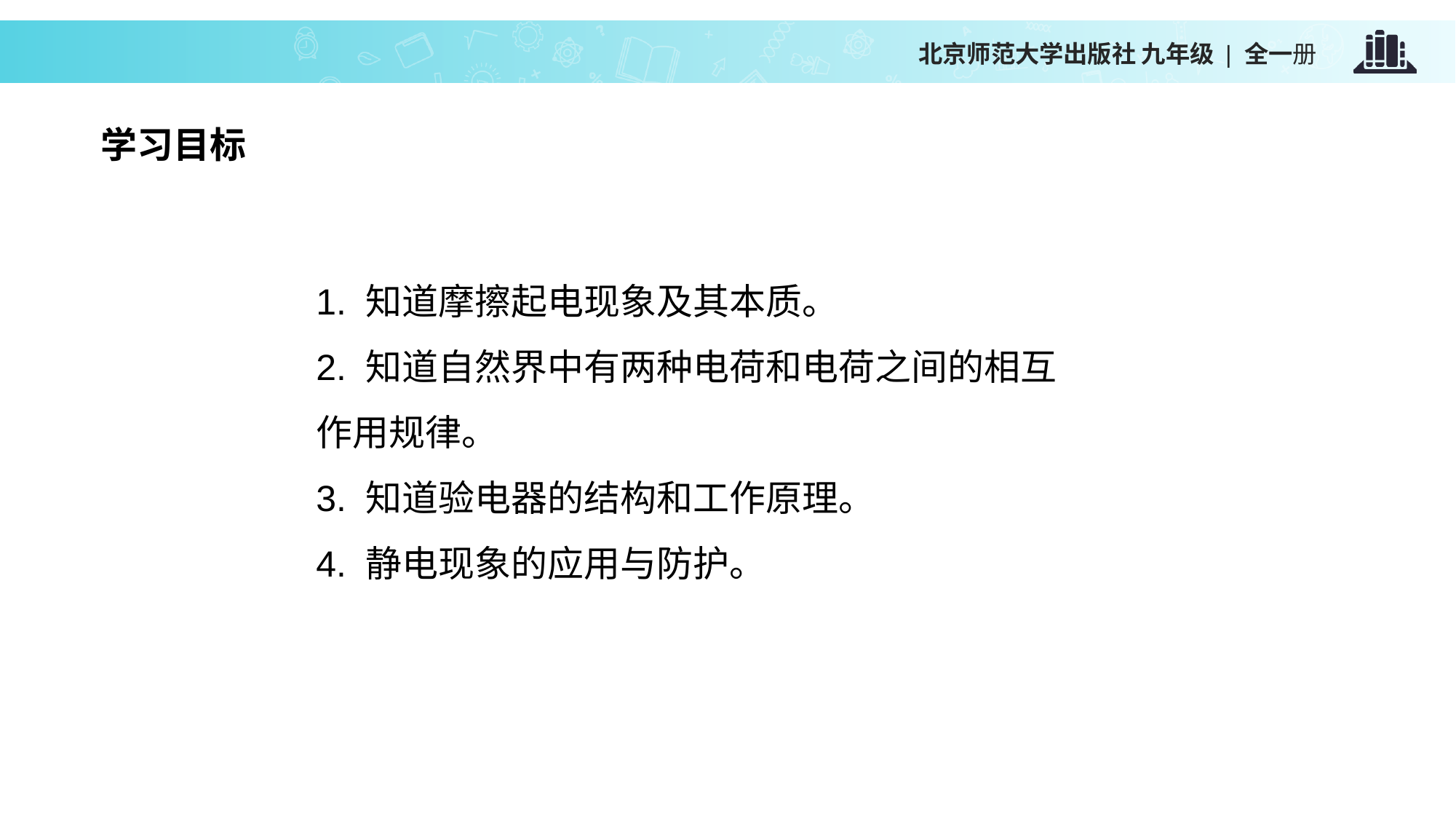

学习目标
1. 知道摩擦起电现象及其本质。
2. 知道自然界中有两种电荷和电荷之间的相互作用规律。
3. 知道验电器的结构和工作原理。
4. 静电现象的应用与防护。